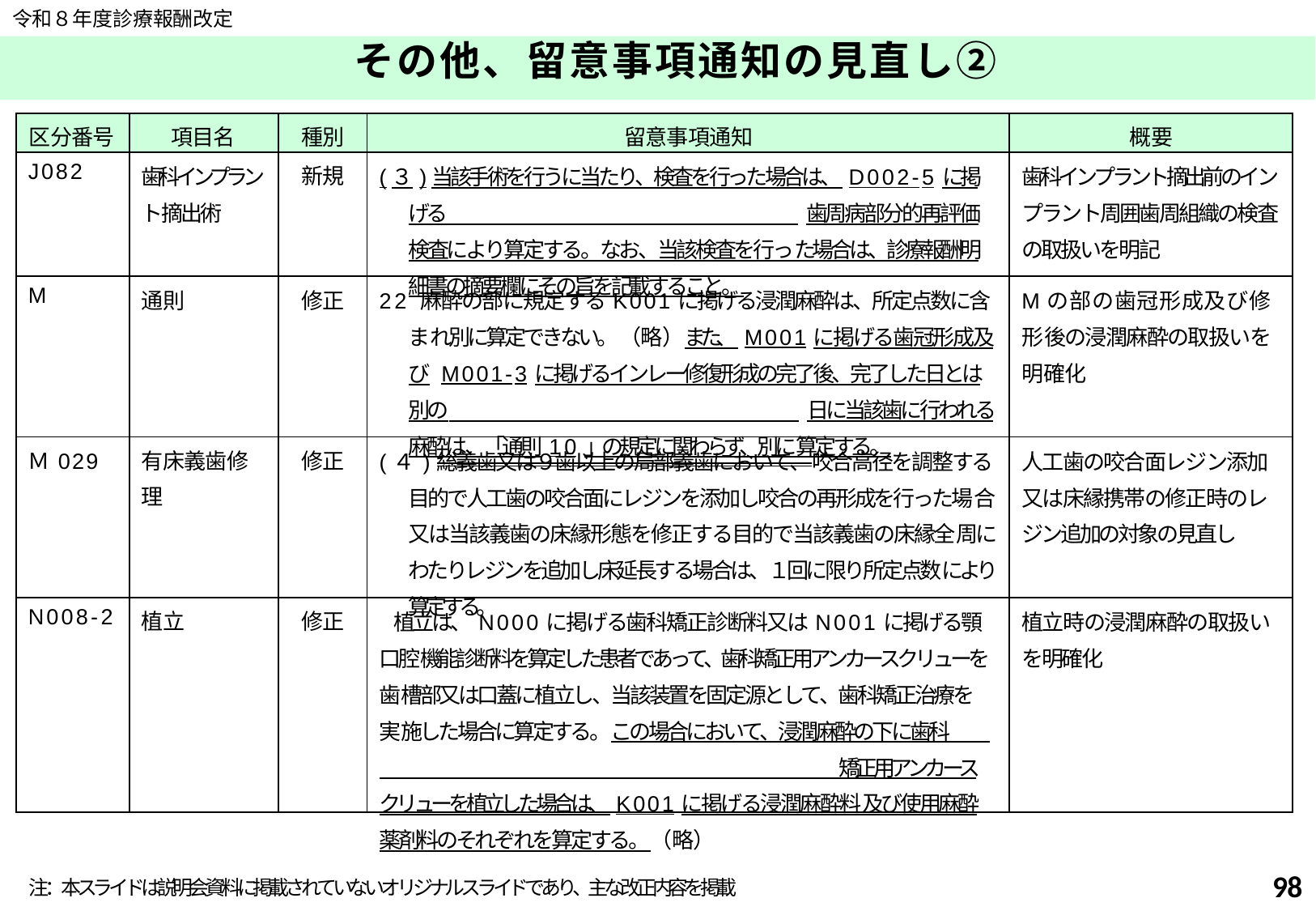

令和８年度診療報酬改定
# その他、留意事項通知の見直し②

| 区分番号 | 項目名 | 種別 | 留意事項通知 | 概要 |
| --- | --- | --- | --- | --- |
| J082 | 歯科インプラント摘出術 | 新規 | (３)当該手術を行うに当たり、検査を行った場合は、D002-5に掲げる 歯周病部分的再評価検査により算定する。なお、当該検査を行った場合は、診療報酬明細書の摘要欄にその旨を記載すること。 | 歯科インプラント摘出前のインプラント周囲歯周組織の検査の取扱いを明記 |
| M | 通則 | 修正 | 22 麻酔の部に規定するK001に掲げる浸潤麻酔は、所定点数に含まれ別に算定できない。（略）また、M001に掲げる歯冠形成及び M001-3に掲げるインレー修復形成の完了後、完了した日とは別の 日に当該歯に行われる麻酔は、「通則10」の規定に関わらず、別に算定する。 | Mの部の歯冠形成及び修形後の浸潤麻酔の取扱いを明確化 |
| Ｍ029 | 有床義歯修 理 | 修正 | (４)総義歯又は９歯以上の局部義歯において、咬合高径を調整する目的で人工歯の咬合面にレジンを添加し咬合の再形成を行った場合又は当該義歯の床縁形態を修正する目的で当該義歯の床縁全周にわたりレジンを追加し床延長する場合は、１回に限り所定点数により算定する。 | 人工歯の咬合面レジン添加又は床縁携帯の修正時のレジン追加の対象の見直し |
| N008-2 | 植立 | 修正 | 植立は、N000に掲げる歯科矯正診断料又はN001に掲げる顎口腔機能診断料を算定した患者であって、歯科矯正用アンカースクリューを歯槽部又は口蓋に植立し、当該装置を固定源として、歯科矯正治療を実施した場合に算定する。この場合において、浸潤麻酔の下に歯科 矯正用アンカースクリューを植立した場合は、K001に掲げる浸潤麻酔料及び使用麻酔薬剤料のそれぞれを算定する。（略） | 植立時の浸潤麻酔の取扱いを明確化 |
注：本スライドは説明会資料に掲載されていないオリジナルスライドであり、主な改正内容を掲載
98